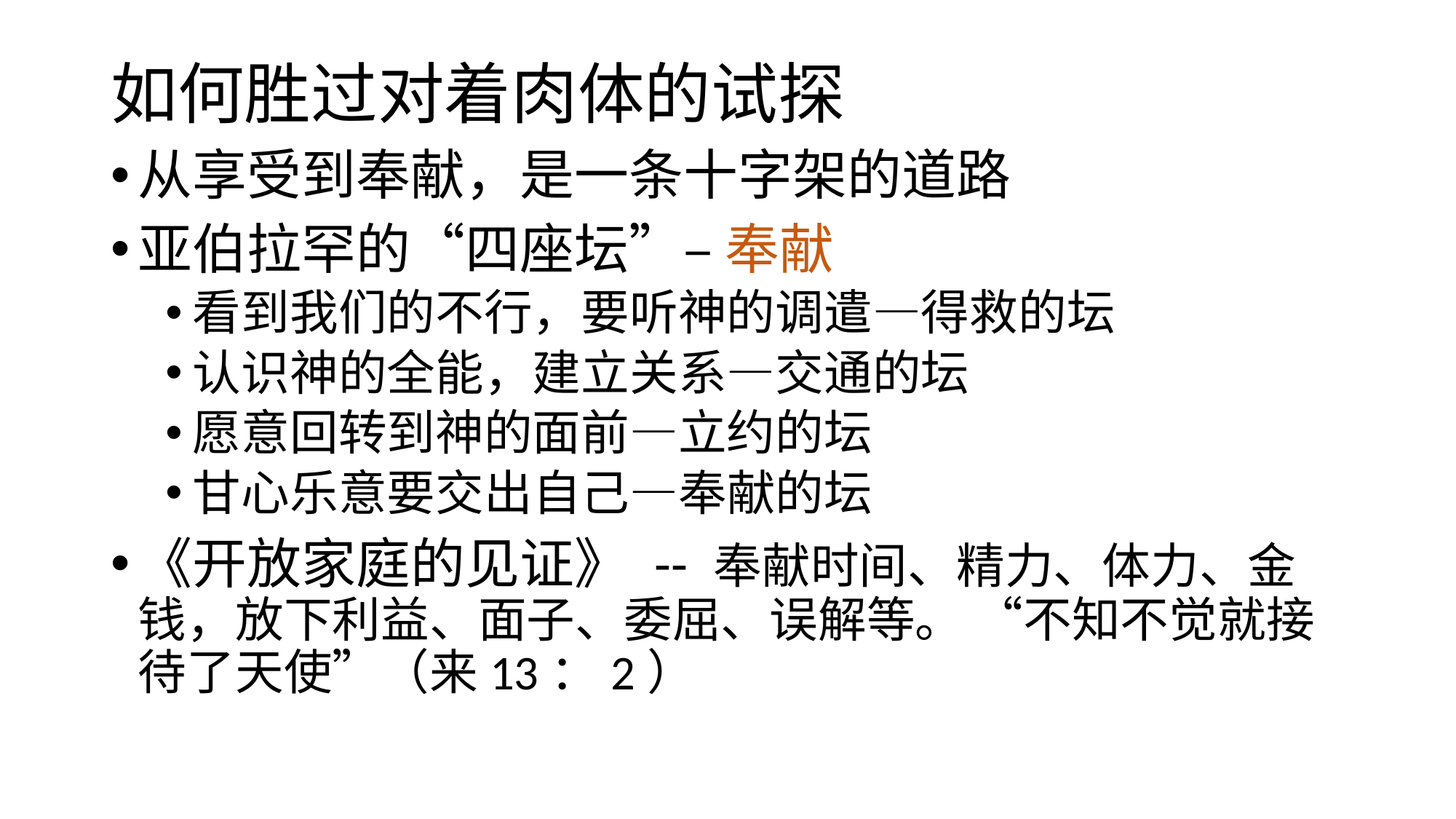

# 如何胜过对着肉体的试探
从享受到奉献，是一条十字架的道路
亚伯拉罕的“四座坛”– 奉献
看到我们的不行，要听神的调遣—得救的坛
认识神的全能，建立关系—交通的坛
愿意回转到神的面前—立约的坛
甘心乐意要交出自己—奉献的坛
《开放家庭的见证》 -- 奉献时间、精力、体力、金钱，放下利益、面子、委屈、误解等。 “不知不觉就接待了天使”（来13：2）